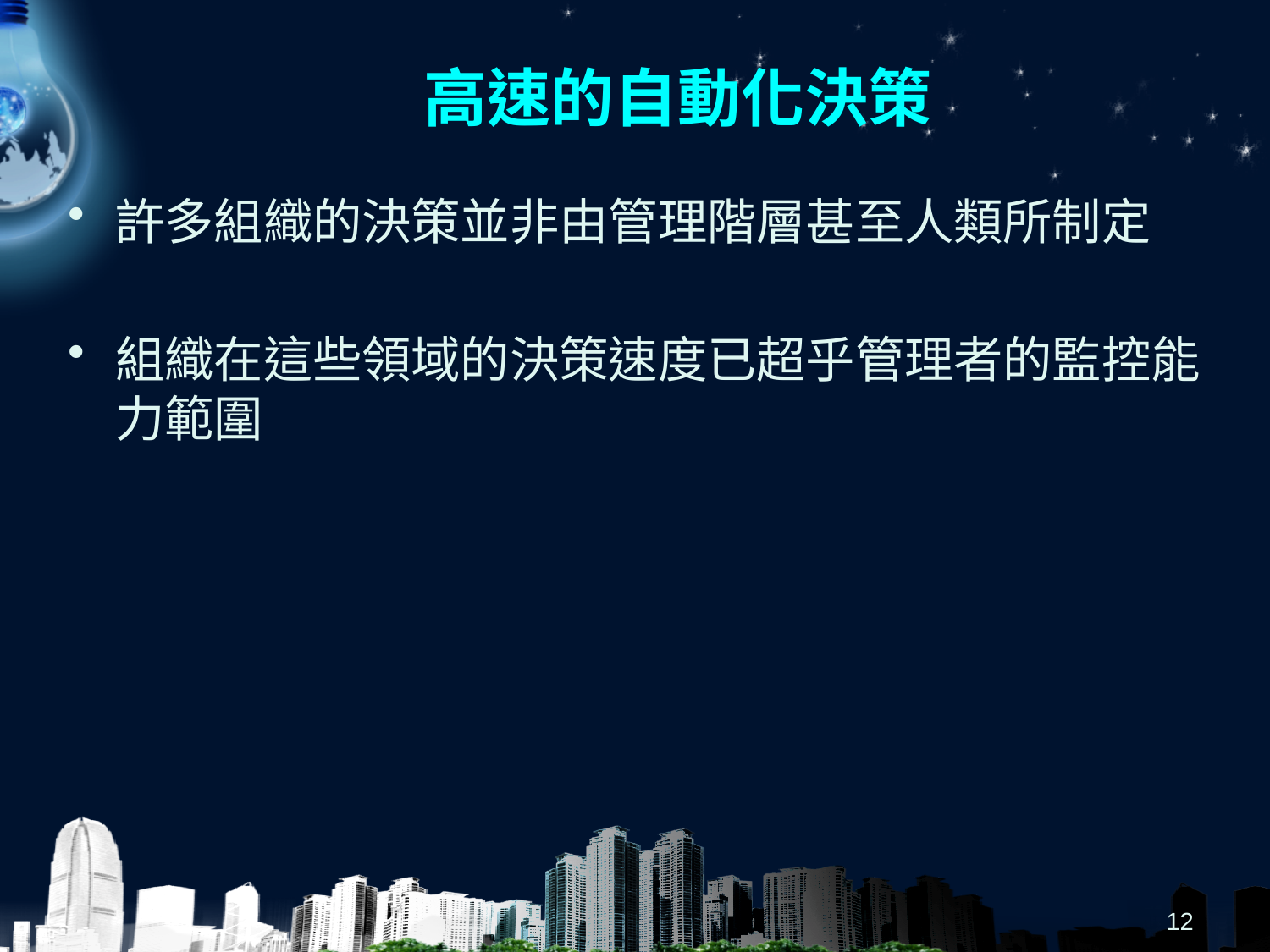

# 高速的自動化決策
許多組織的決策並非由管理階層甚至人類所制定

組織在這些領域的決策速度已超乎管理者的監控能力範圍

12